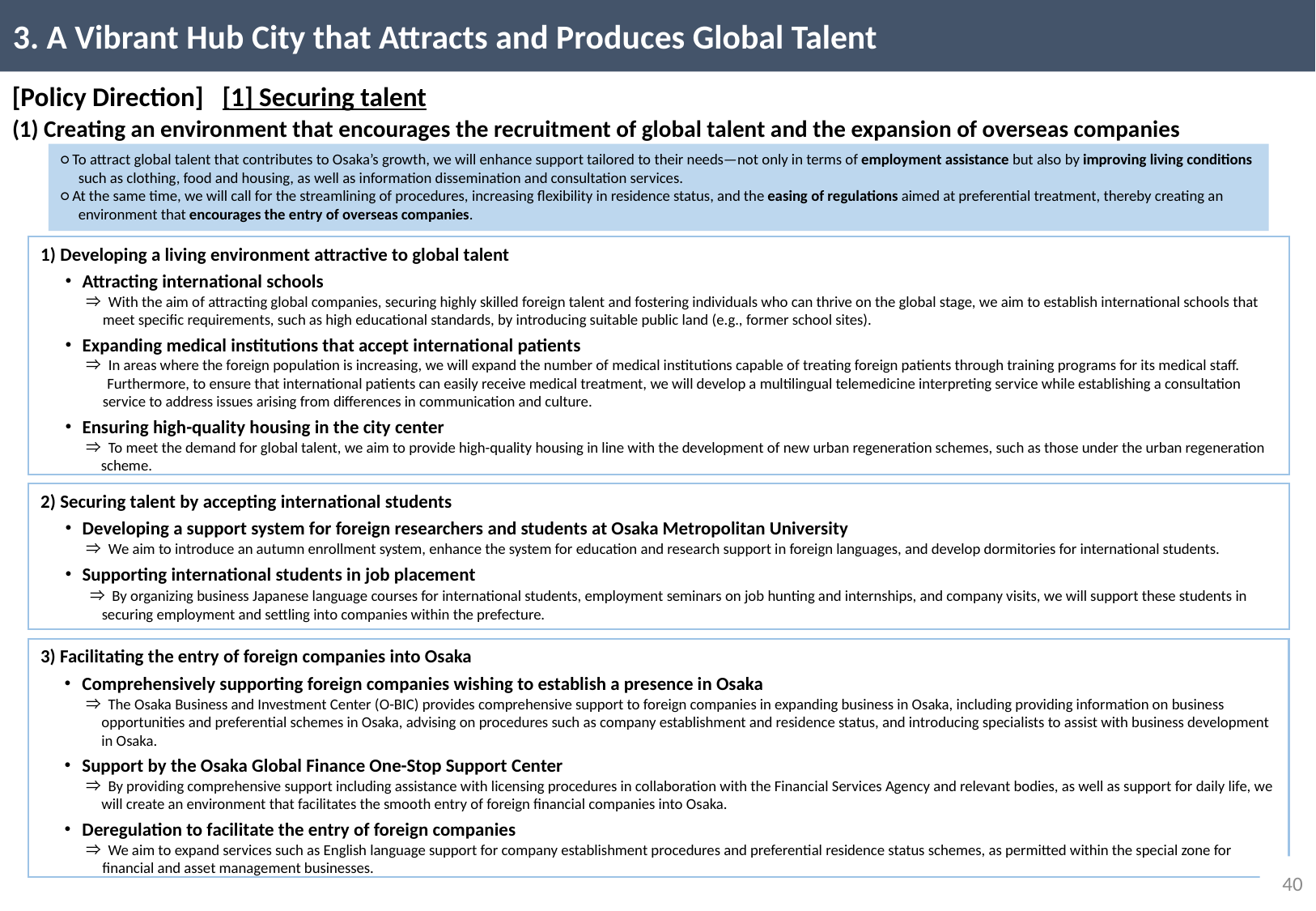

3. A Vibrant Hub City that Attracts and Produces Global Talent
[Policy Direction]   [1] Securing talent
(1) Creating an environment that encourages the recruitment of global talent and the expansion of overseas companies
○ To attract global talent that contributes to Osaka’s growth, we will enhance support tailored to their needs—not only in terms of employment assistance but also by improving living conditions such as clothing, food and housing, as well as information dissemination and consultation services.
○ At the same time, we will call for the streamlining of procedures, increasing flexibility in residence status, and the easing of regulations aimed at preferential treatment, thereby creating an environment that encourages the entry of overseas companies.
1) Developing a living environment attractive to global talent
　・Attracting international schools
　　　⇒ With the aim of attracting global companies, securing highly skilled foreign talent and fostering individuals who can thrive on the global stage, we aim to establish international schools that meet specific requirements, such as high educational standards, by introducing suitable public land (e.g., former school sites).
　・Expanding medical institutions that accept international patients
　　　⇒ In areas where the foreign population is increasing, we will expand the number of medical institutions capable of treating foreign patients through training programs for its medical staff.
　　　     Furthermore, to ensure that international patients can easily receive medical treatment, we will develop a multilingual telemedicine interpreting service while establishing a consultation service to address issues arising from differences in communication and culture.
　・Ensuring high-quality housing in the city center
　　　⇒ To meet the demand for global talent, we aim to provide high-quality housing in line with the development of new urban regeneration schemes, such as those under the urban regeneration scheme.
2) Securing talent by accepting international students
　・Developing a support system for foreign researchers and students at Osaka Metropolitan University
　　　⇒ We aim to introduce an autumn enrollment system, enhance the system for education and research support in foreign languages, and develop dormitories for international students.
　・Supporting international students in job placement
  　　 ⇒ By organizing business Japanese language courses for international students, employment seminars on job hunting and internships, and company visits, we will support these students in securing employment and settling into companies within the prefecture.

3) Facilitating the entry of foreign companies into Osaka
　・Comprehensively supporting foreign companies wishing to establish a presence in Osaka
　　　⇒ The Osaka Business and Investment Center (O-BIC) provides comprehensive support to foreign companies in expanding business in Osaka, including providing information on business opportunities and preferential schemes in Osaka, advising on procedures such as company establishment and residence status, and introducing specialists to assist with business development in Osaka.
　・Support by the Osaka Global Finance One-Stop Support Center
　　　⇒ By providing comprehensive support including assistance with licensing procedures in collaboration with the Financial Services Agency and relevant bodies, as well as support for daily life, we will create an environment that facilitates the smooth entry of foreign financial companies into Osaka.
　・Deregulation to facilitate the entry of foreign companies
　　　⇒ We aim to expand services such as English language support for company establishment procedures and preferential residence status schemes, as permitted within the special zone for financial and asset management businesses.

40